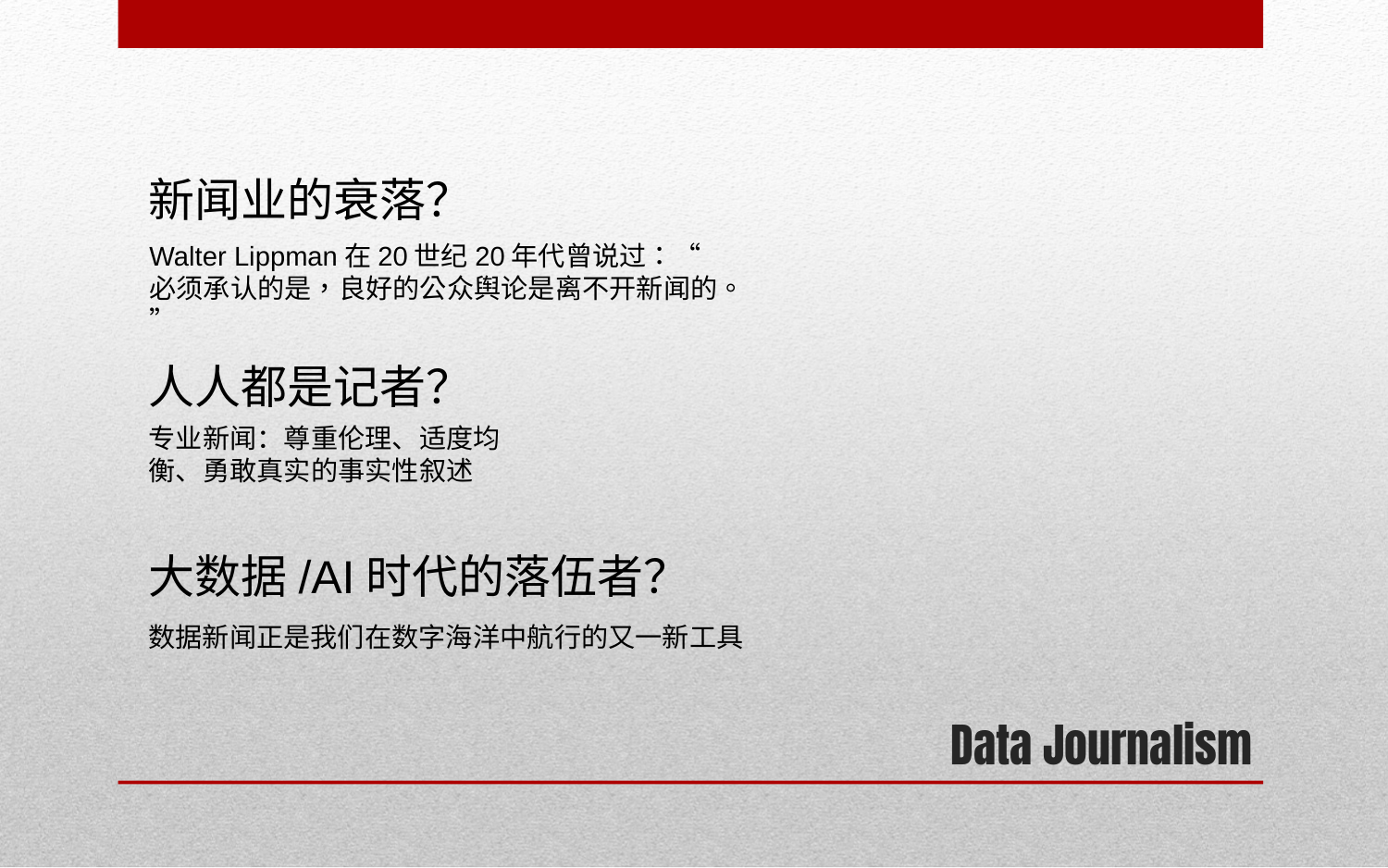

新闻业的衰落？
Walter Lippman在20世纪20年代曾说过：“必须承认的是，良好的公众舆论是离不开新闻的。”
人人都是记者？
专业新闻：尊重伦理、适度均衡、勇敢真实的事实性叙述
大数据/AI时代的落伍者？
数据新闻正是我们在数字海洋中航行的又一新工具
# Data Journalism